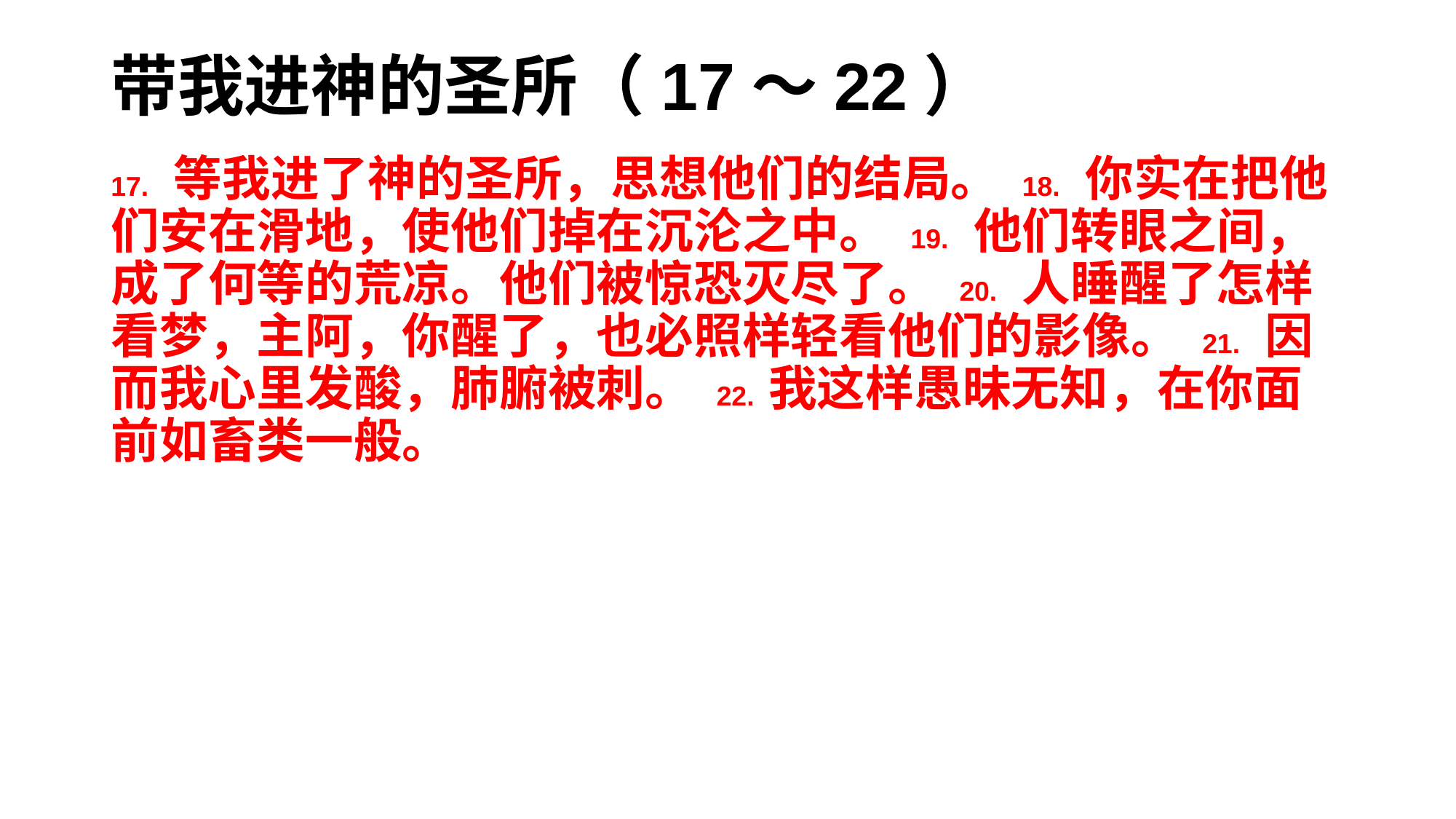

# 带我进神的圣所（17～22）
17. 等我进了神的圣所，思想他们的结局。 18. 你实在把他们安在滑地，使他们掉在沉沦之中。 19. 他们转眼之间，成了何等的荒凉。他们被惊恐灭尽了。 20. 人睡醒了怎样看梦，主阿，你醒了，也必照样轻看他们的影像。 21. 因而我心里发酸，肺腑被刺。 22. 我这样愚昧无知，在你面前如畜类一般。